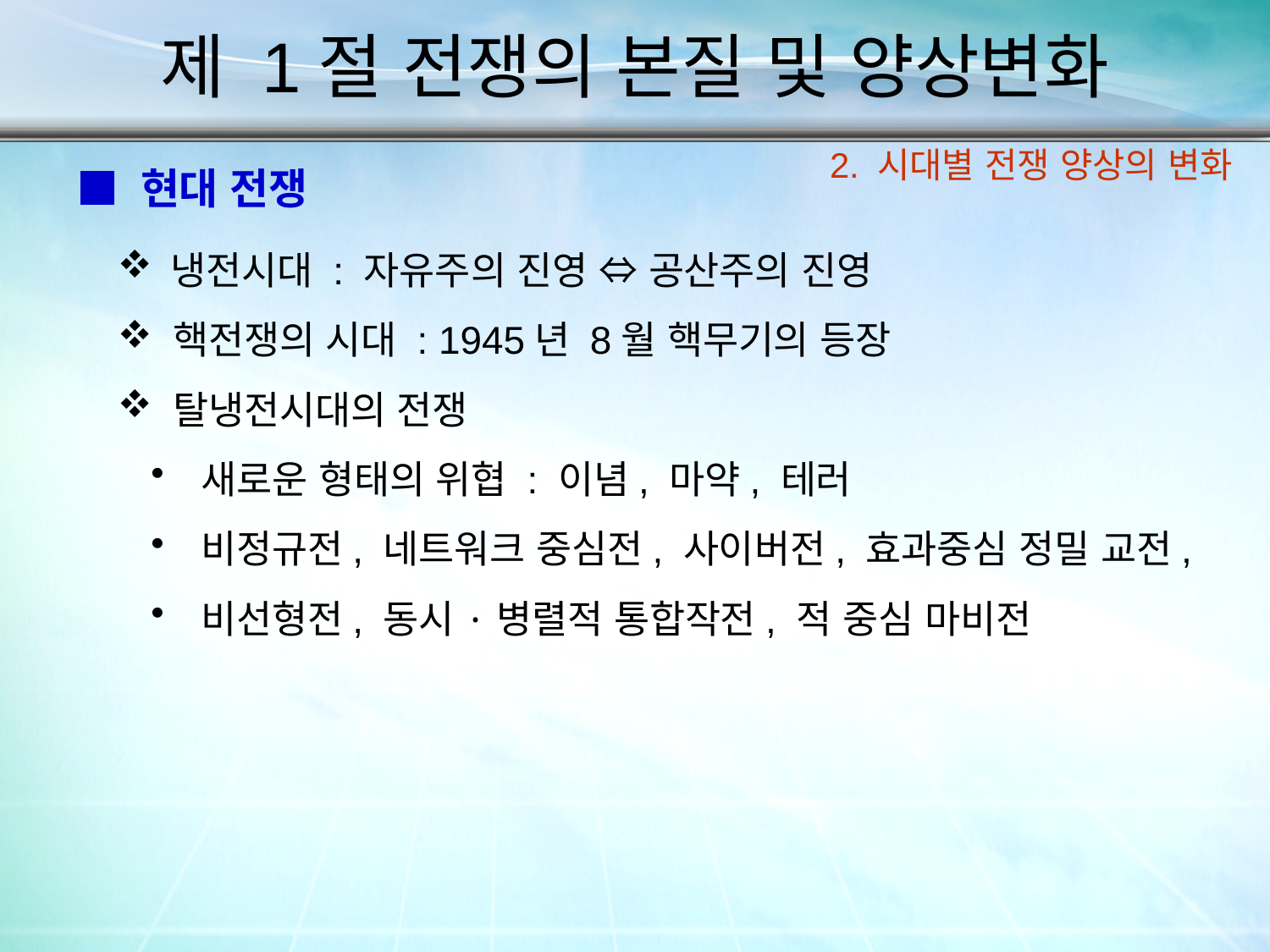

제 1절 전쟁의 본질 및 양상변화
2. 시대별 전쟁 양상의 변화
■ 현대 전쟁
 냉전시대 : 자유주의 진영 ⇔ 공산주의 진영
 핵전쟁의 시대 : 1945년 8월 핵무기의 등장
 탈냉전시대의 전쟁
 새로운 형태의 위협 : 이념, 마약, 테러
 비정규전, 네트워크 중심전, 사이버전, 효과중심 정밀 교전,
 비선형전, 동시·병렬적 통합작전, 적 중심 마비전